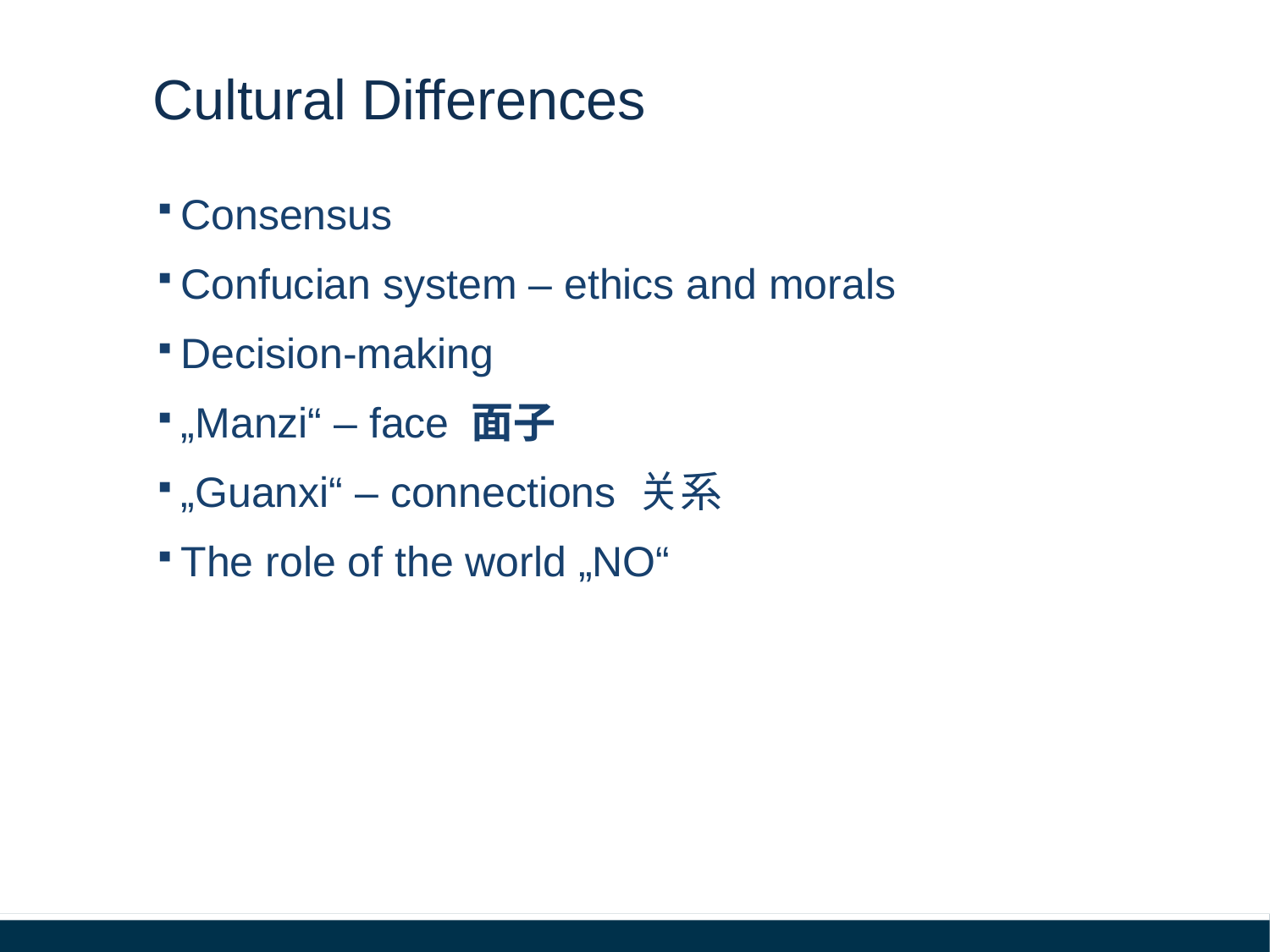

# Cultural Differences
Consensus
Confucian system – ethics and morals
Decision-making
„Manzi“ – face 面子
„Guanxi“ – connections 关系
The role of the world „NO“